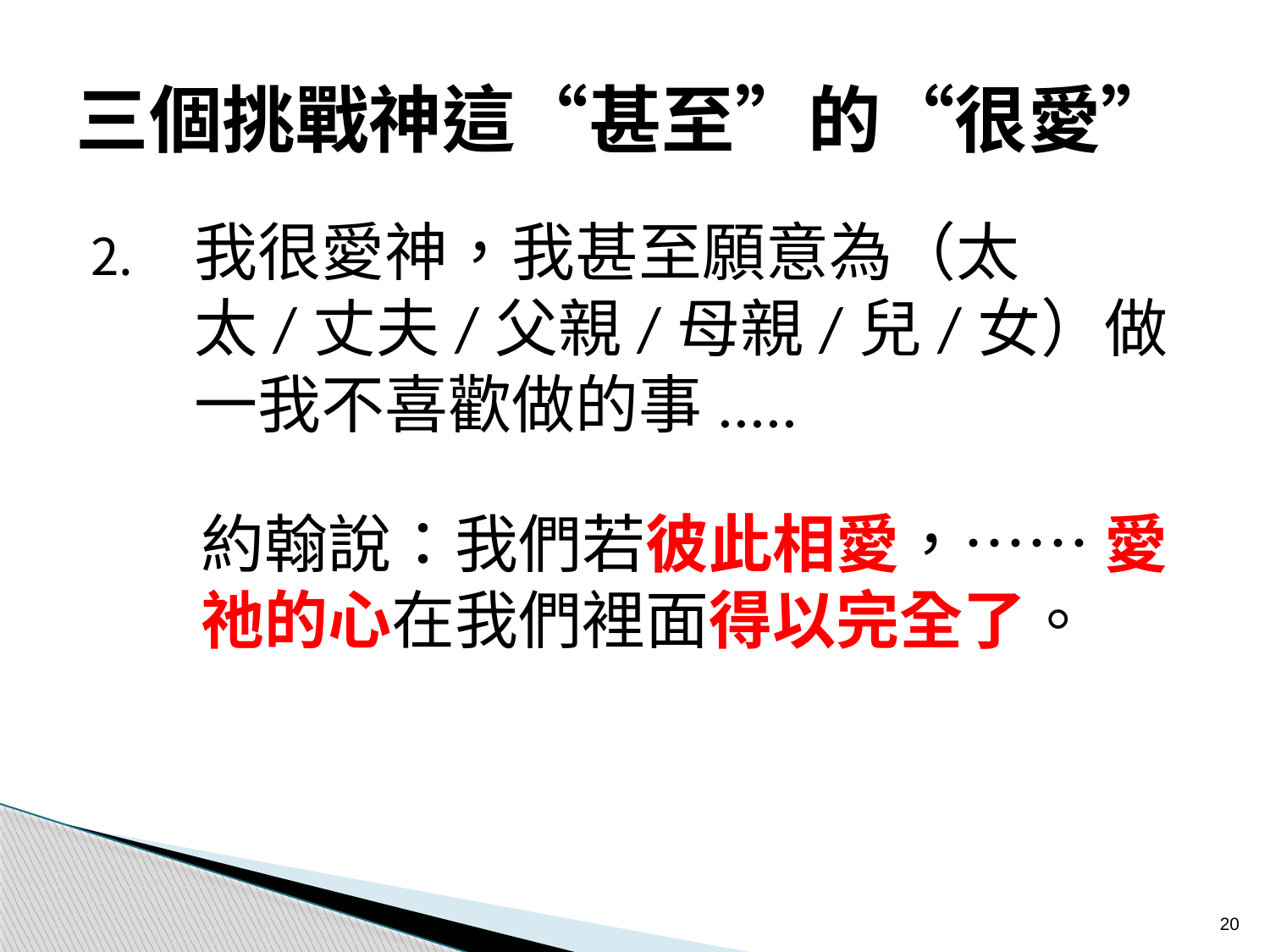

# 三個挑戰神這“甚至”的“很愛”
我很愛神，我甚至願意為（太太/丈夫/父親/母親/兒/女）做一我不喜歡做的事.....
	約翰說：我們若彼此相愛，…… 愛祂的心在我們裡面得以完全了。
20